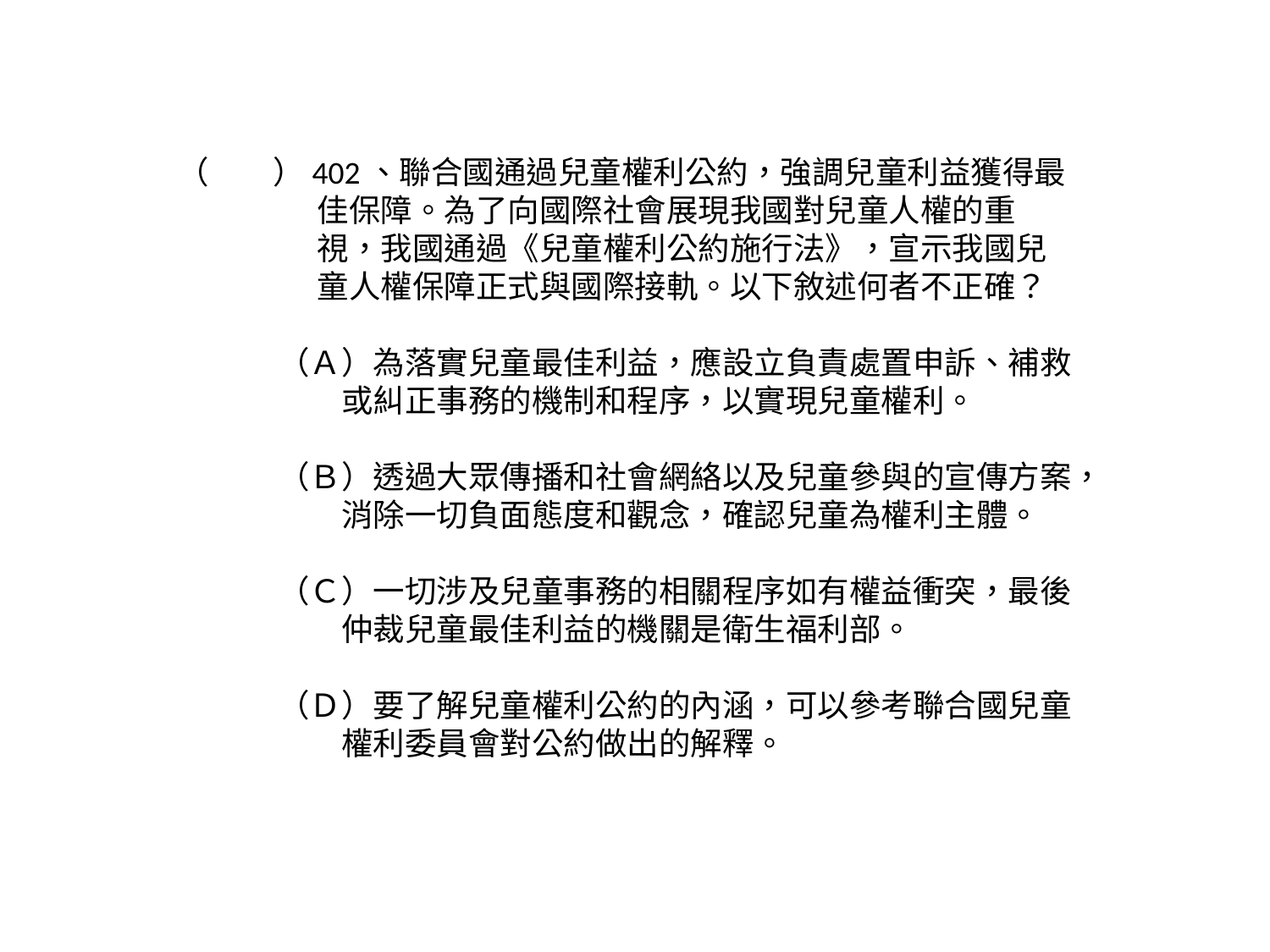

（　　）402、聯合國通過兒童權利公約，強調兒童利益獲得最佳保障。為了向國際社會展現我國對兒童人權的重視，我國通過《兒童權利公約施行法》，宣示我國兒童人權保障正式與國際接軌。以下敘述何者不正確？

（Ａ）為落實兒童最佳利益，應設立負責處置申訴、補救或糾正事務的機制和程序，以實現兒童權利。

（Ｂ）透過大眾傳播和社會網絡以及兒童參與的宣傳方案，消除一切負面態度和觀念，確認兒童為權利主體。

（Ｃ）一切涉及兒童事務的相關程序如有權益衝突，最後仲裁兒童最佳利益的機關是衛生福利部。

（Ｄ）要了解兒童權利公約的內涵，可以參考聯合國兒童權利委員會對公約做出的解釋。